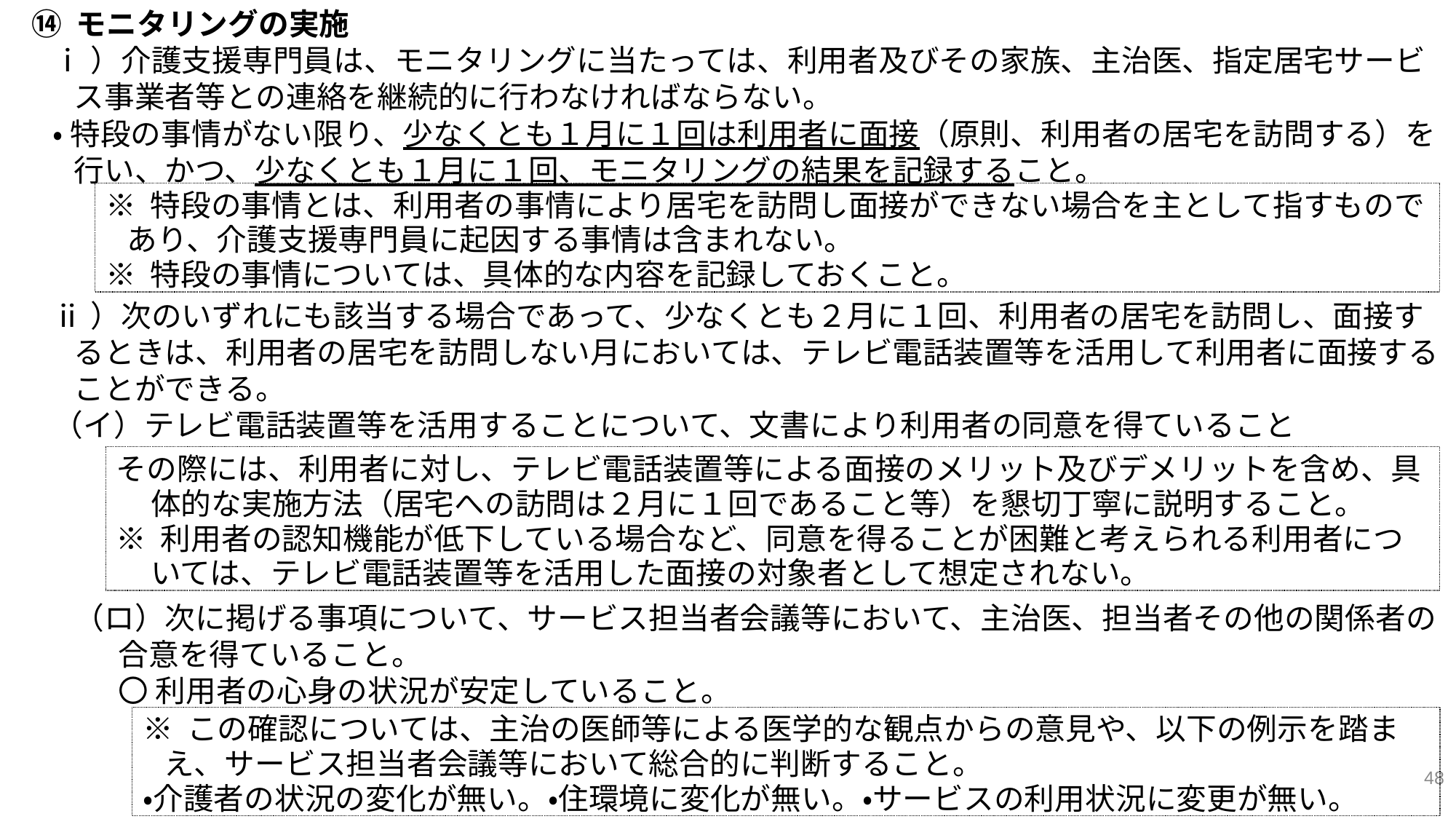

⑭ モニタリングの実施
ⅰ）介護支援専門員は、モニタリングに当たっては、利用者及びその家族、主治医、指定居宅サービス事業者等との連絡を継続的に行わなければならない。
・ 特段の事情がない限り、少なくとも１月に１回は利用者に面接（原則、利用者の居宅を訪問する）を行い、かつ、少なくとも１月に１回、モニタリングの結果を記録すること。

ⅱ）次のいずれにも該当する場合であって、少なくとも２月に１回、利用者の居宅を訪問し、面接するときは、利用者の居宅を訪問しない月においては、テレビ電話装置等を活用して利用者に面接することができる。
（イ）テレビ電話装置等を活用することについて、文書により利用者の同意を得ていること

（ロ）次に掲げる事項について、サービス担当者会議等において、主治医、担当者その他の関係者の合意を得ていること。
〇 利用者の心身の状況が安定していること。

※ 特段の事情とは、利用者の事情により居宅を訪問し面接ができない場合を主として指すものであり、介護支援専門員に起因する事情は含まれない。
※ 特段の事情については、具体的な内容を記録しておくこと。
その際には、利用者に対し、テレビ電話装置等による面接のメリット及びデメリットを含め、具体的な実施方法（居宅への訪問は２月に１回であること等）を懇切丁寧に説明すること。
※ 利用者の認知機能が低下している場合など、同意を得ることが困難と考えられる利用者については、テレビ電話装置等を活用した面接の対象者として想定されない。
※ この確認については、主治の医師等による医学的な観点からの意見や、以下の例示を踏まえ、サービス担当者会議等において総合的に判断すること。
・介護者の状況の変化が無い。・住環境に変化が無い。・サービスの利用状況に変更が無い。
48